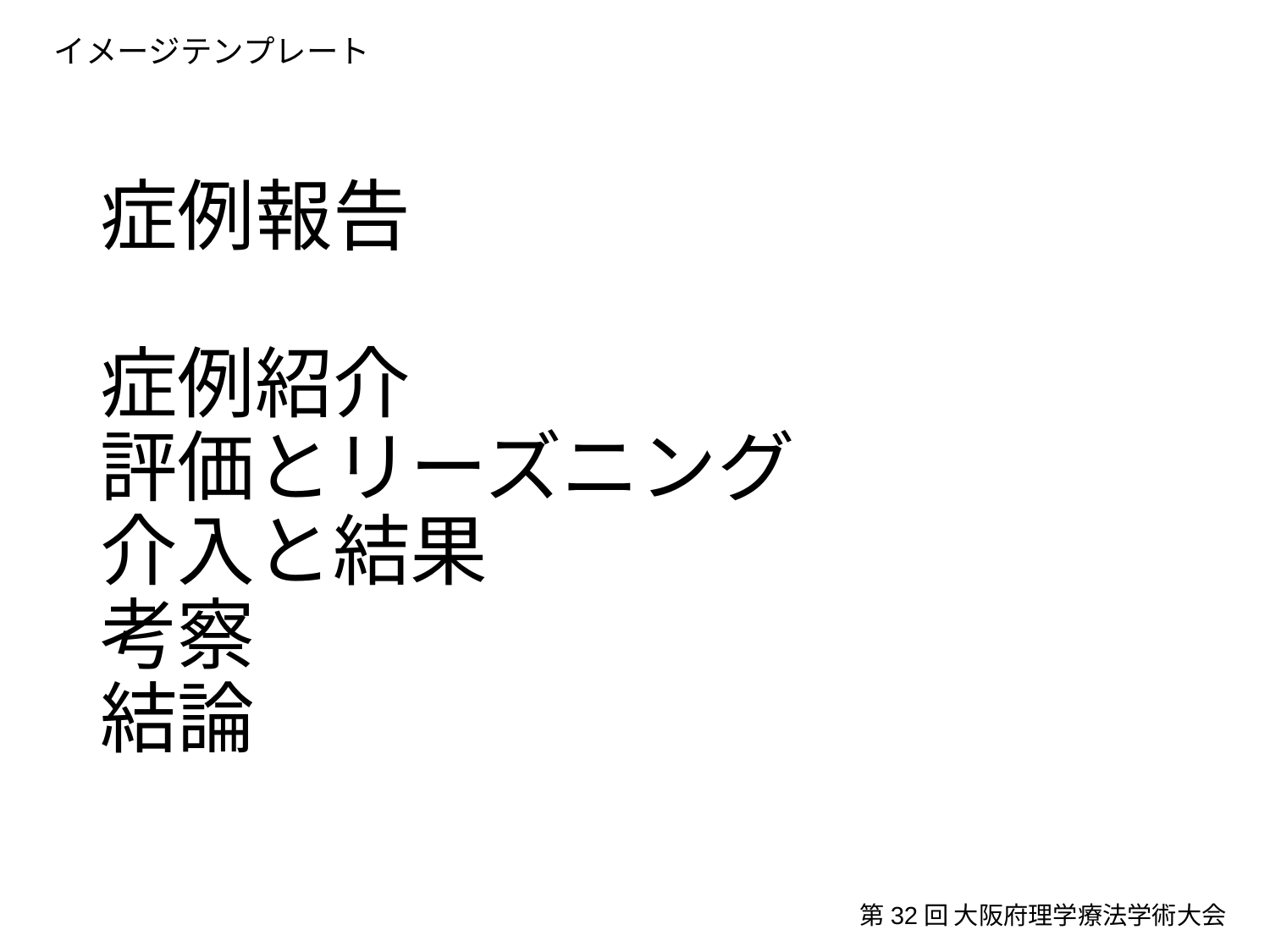

イメージテンプレート
# 症例報告 症例紹介 評価とリーズニング 介入と結果 考察 結論
第32回 大阪府理学療法学術大会